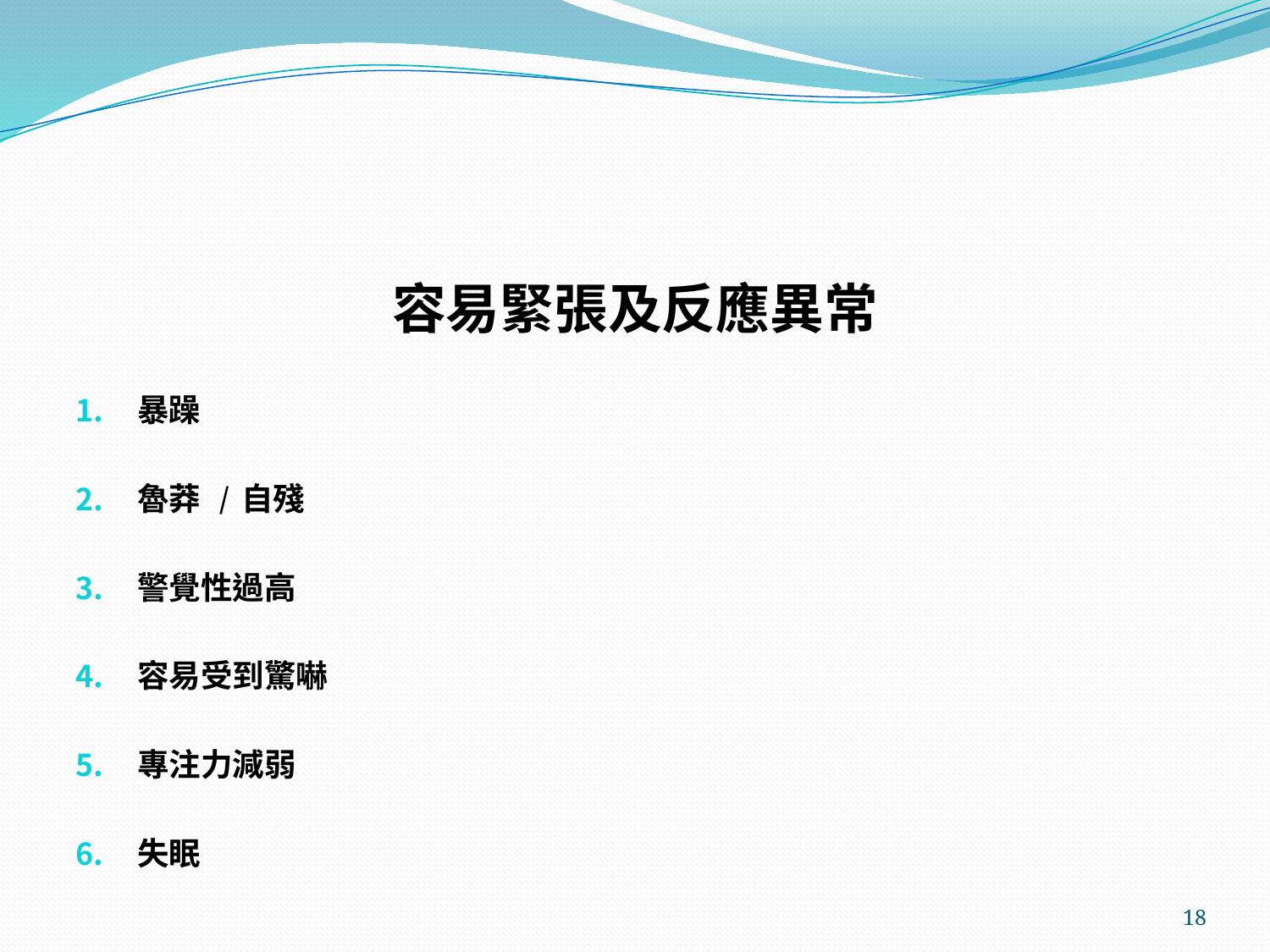

#
容易緊張及反應異常

暴躁

魯莽  / 自殘

警覺性過高

容易受到驚嚇

專注力減弱

失眠

18